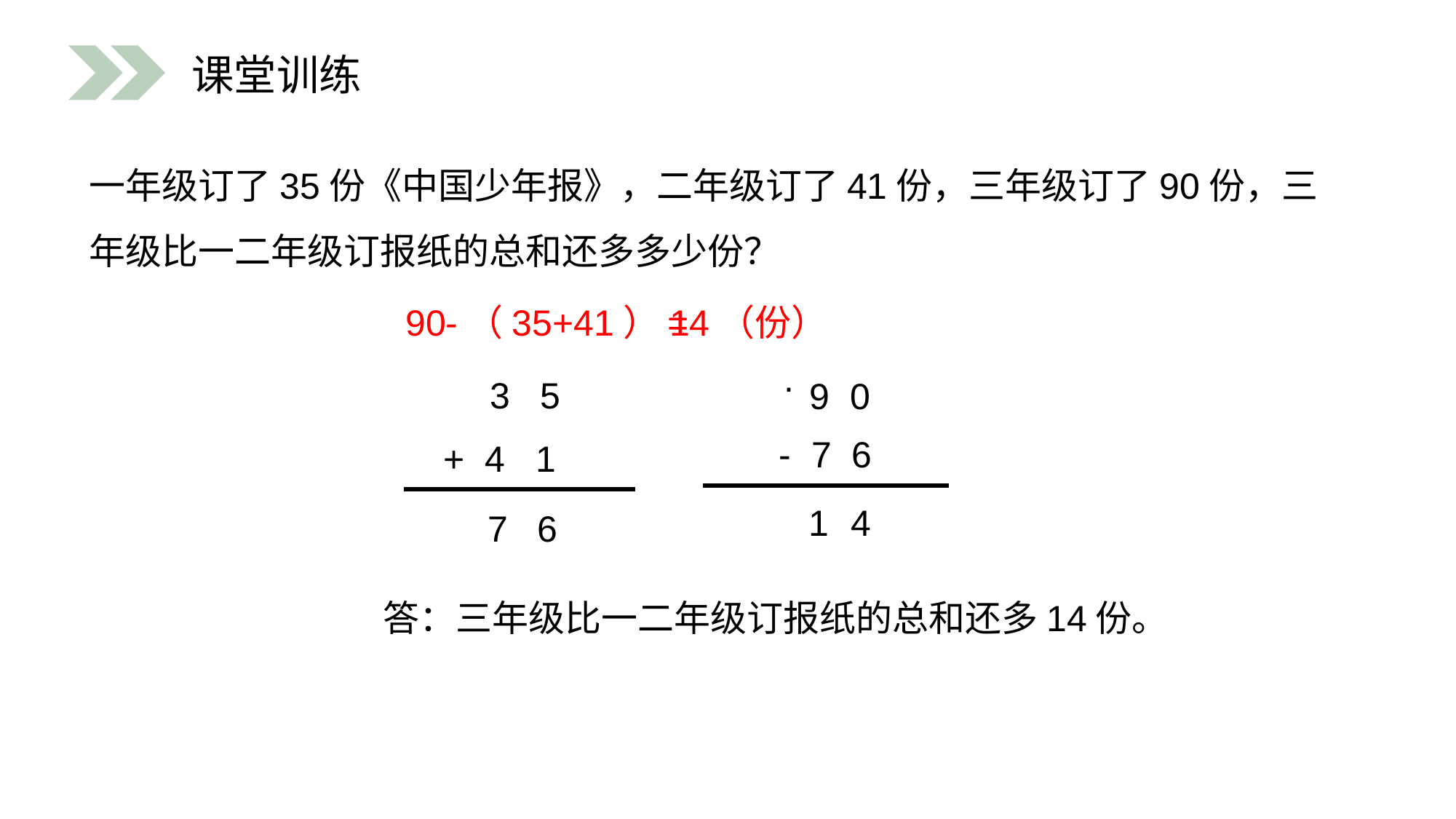

课堂训练
一年级订了35份《中国少年报》，二年级订了41份，三年级订了90份，三年级比一二年级订报纸的总和还多多少份？
14（份）
90-（35+41）=
.
   3   5
+  4   1
   9  0
-  7  6
1
4
7
6
答：三年级比一二年级订报纸的总和还多14份。